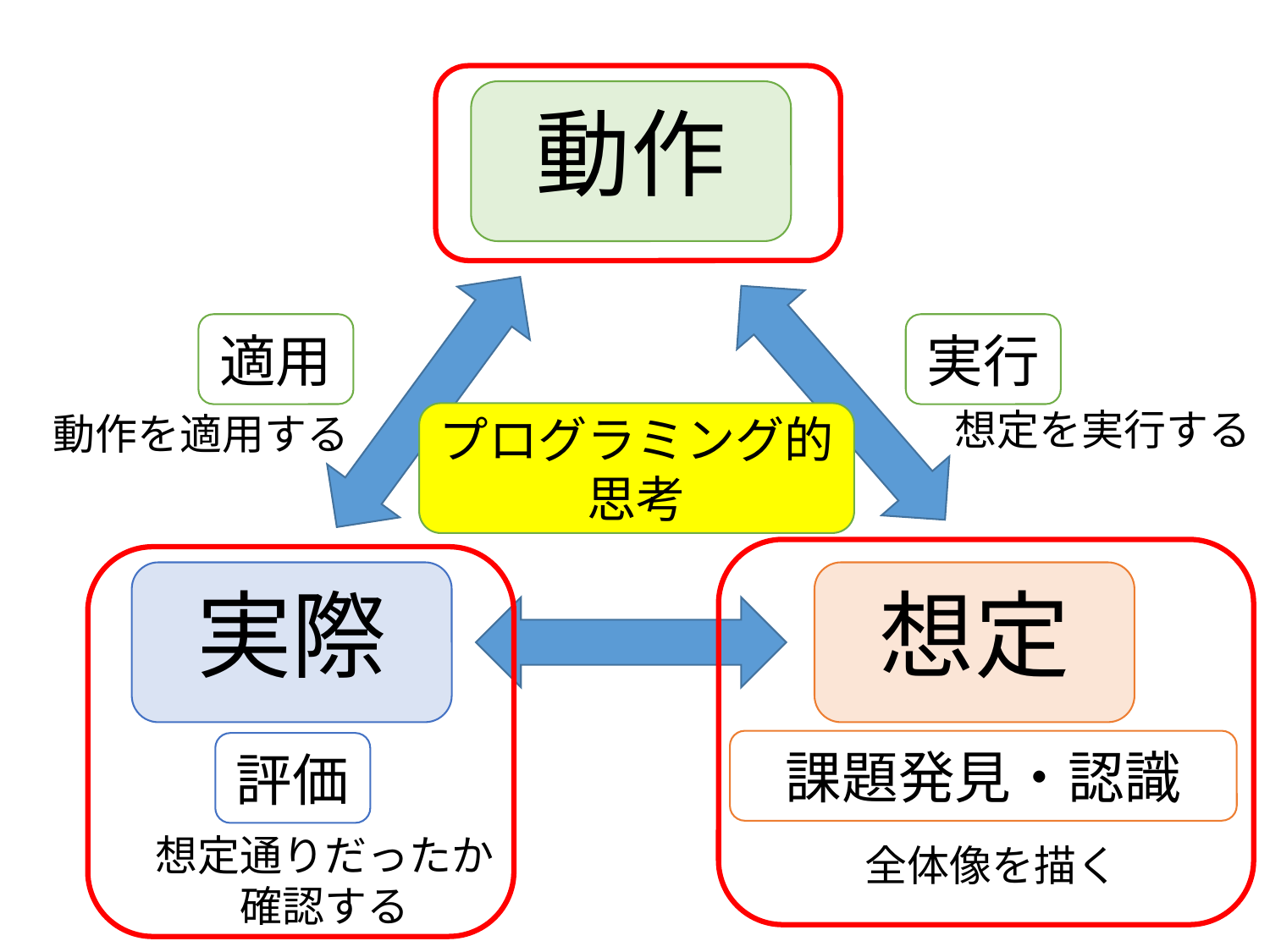

動作
適用
実行

想定を実行する
動作を適用する
プログラミング的
思考

実際
想定

課題発見・認識
評価
全体像を描く
想定通りだったか
確認する